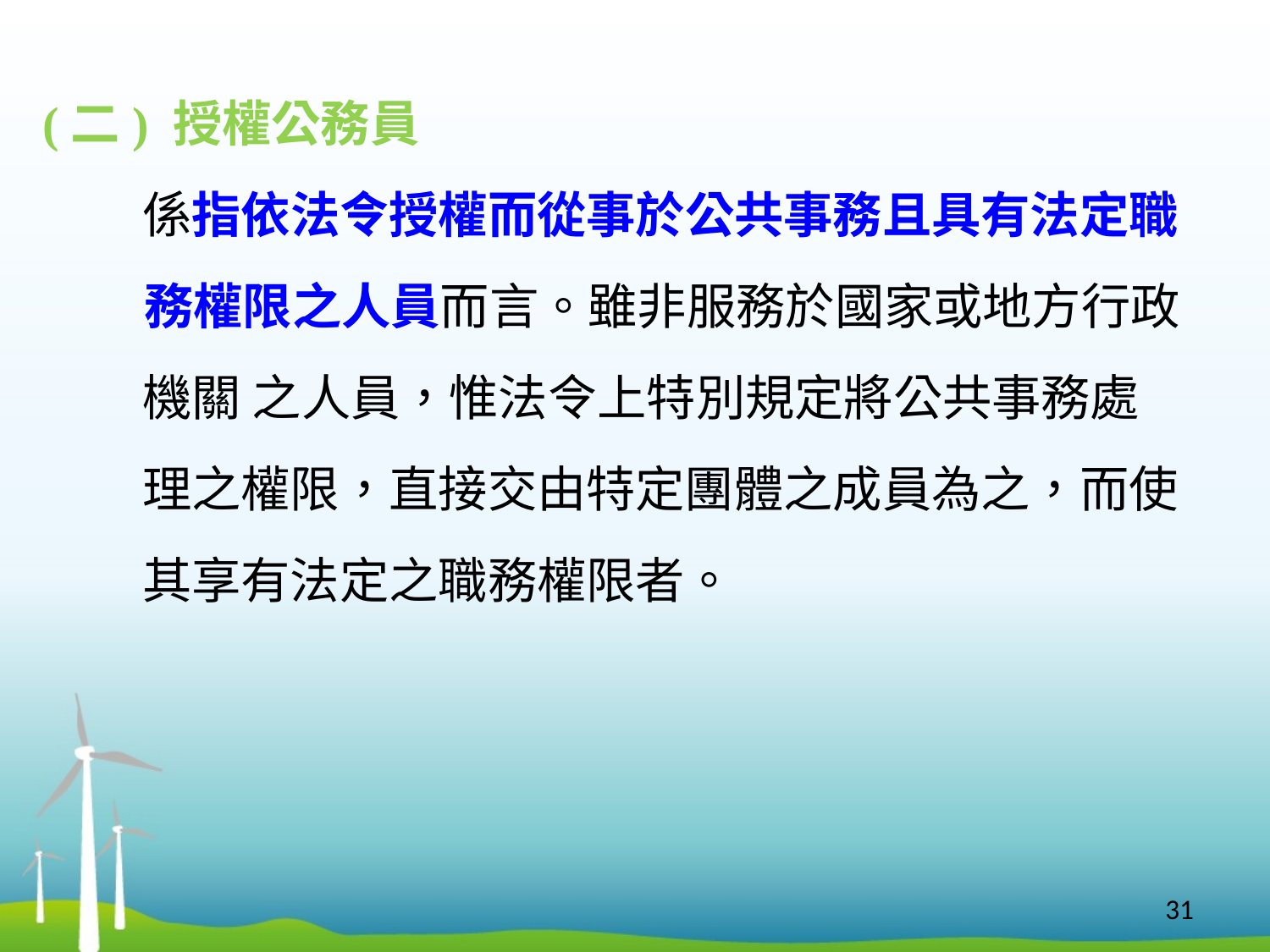

(二) 授權公務員
        係指依法令授權而從事於公共事務且具有法定職
        務權限之人員而言。雖非服務於國家或地方行政
        機關 之人員，惟法令上特別規定將公共事務處
        理之權限，直接交由特定團體之成員為之，而使
        其享有法定之職務權限者。
31